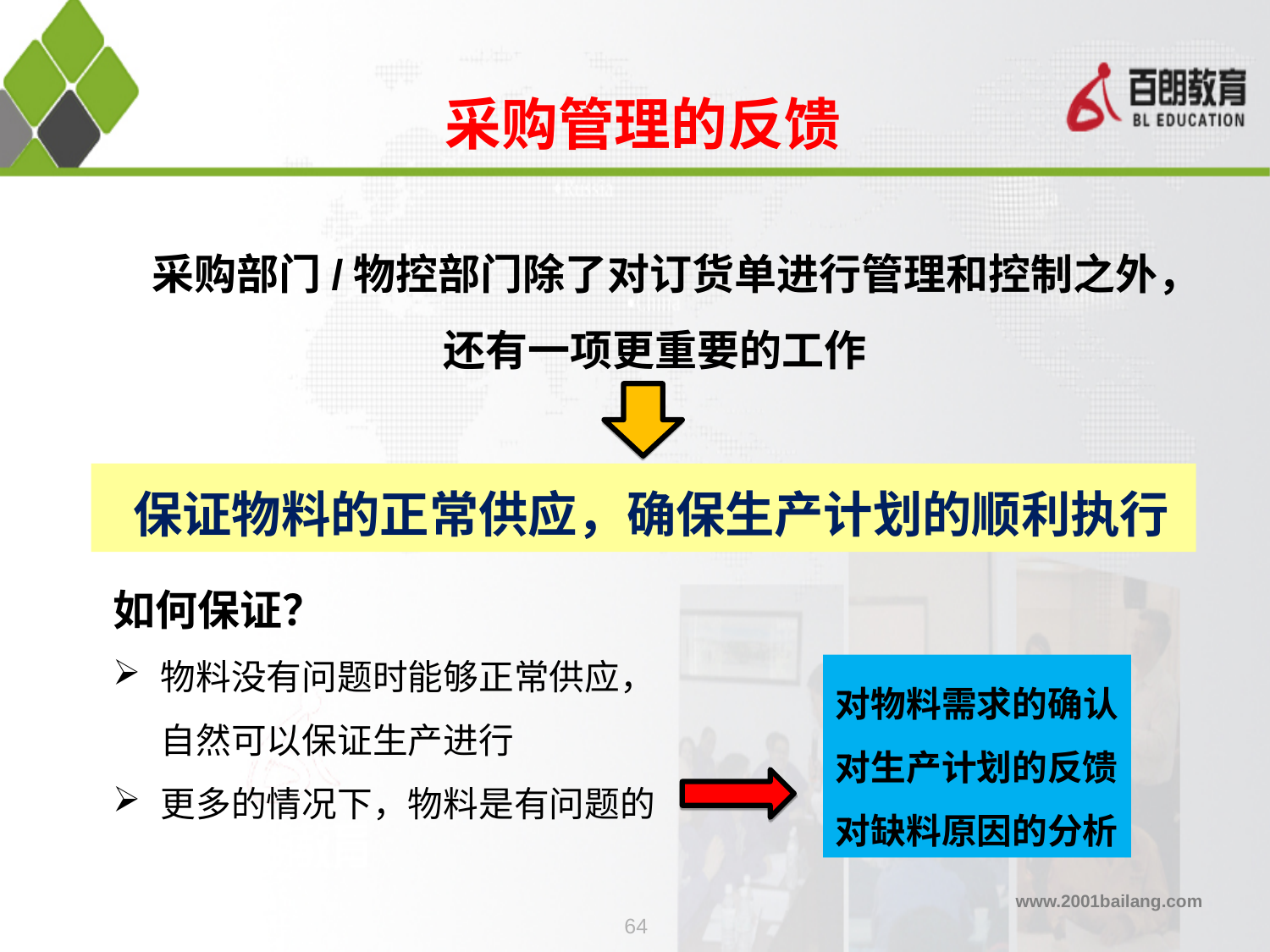

采购管理的反馈
采购部门/物控部门除了对订货单进行管理和控制之外，还有一项更重要的工作

 保证物料的正常供应，确保生产计划的顺利执行
如何保证？
物料没有问题时能够正常供应，自然可以保证生产进行
更多的情况下，物料是有问题的
对物料需求的确认
对生产计划的反馈
对缺料原因的分析

64